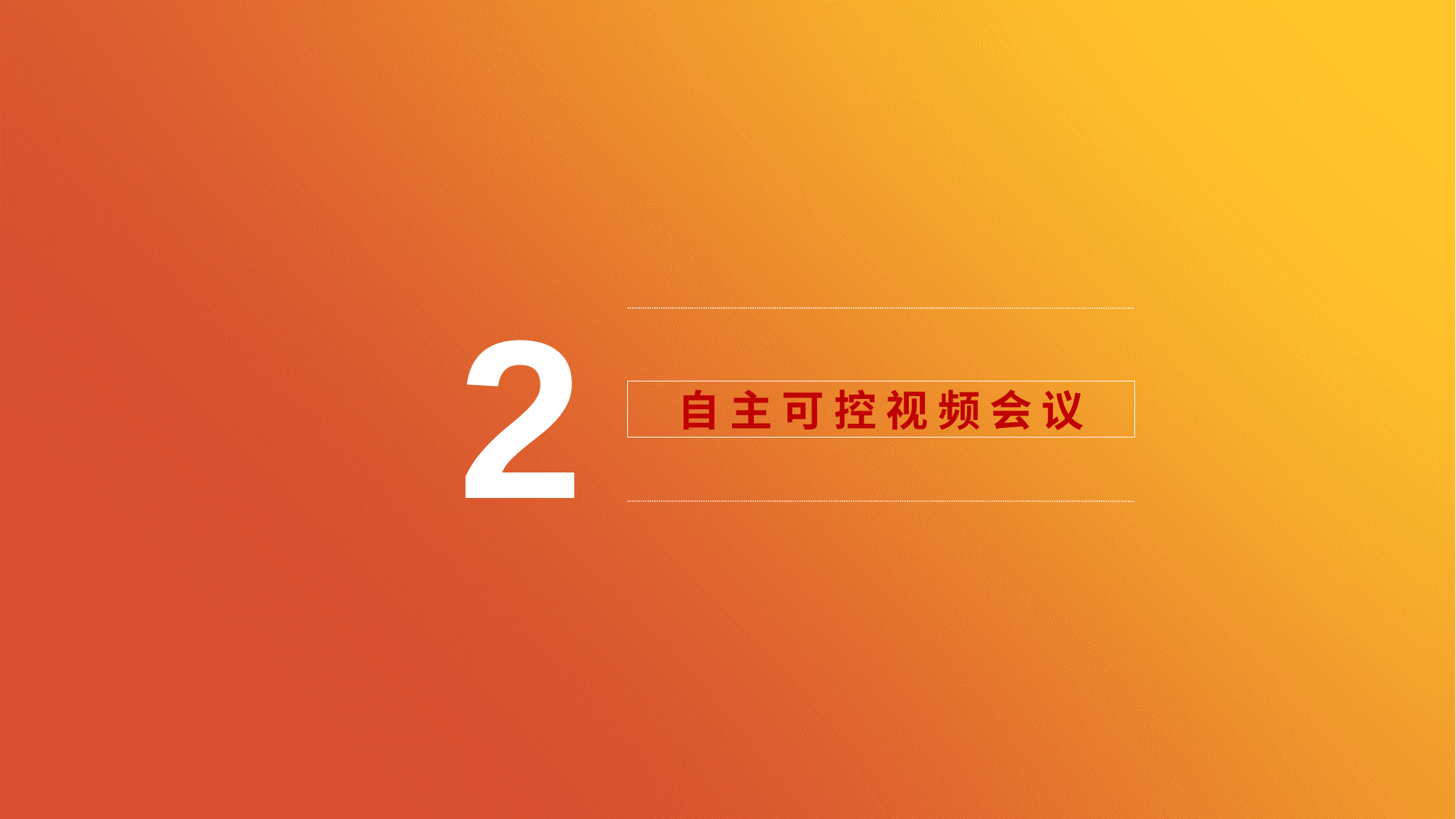

2

自 主 可 控 视 频 会 议